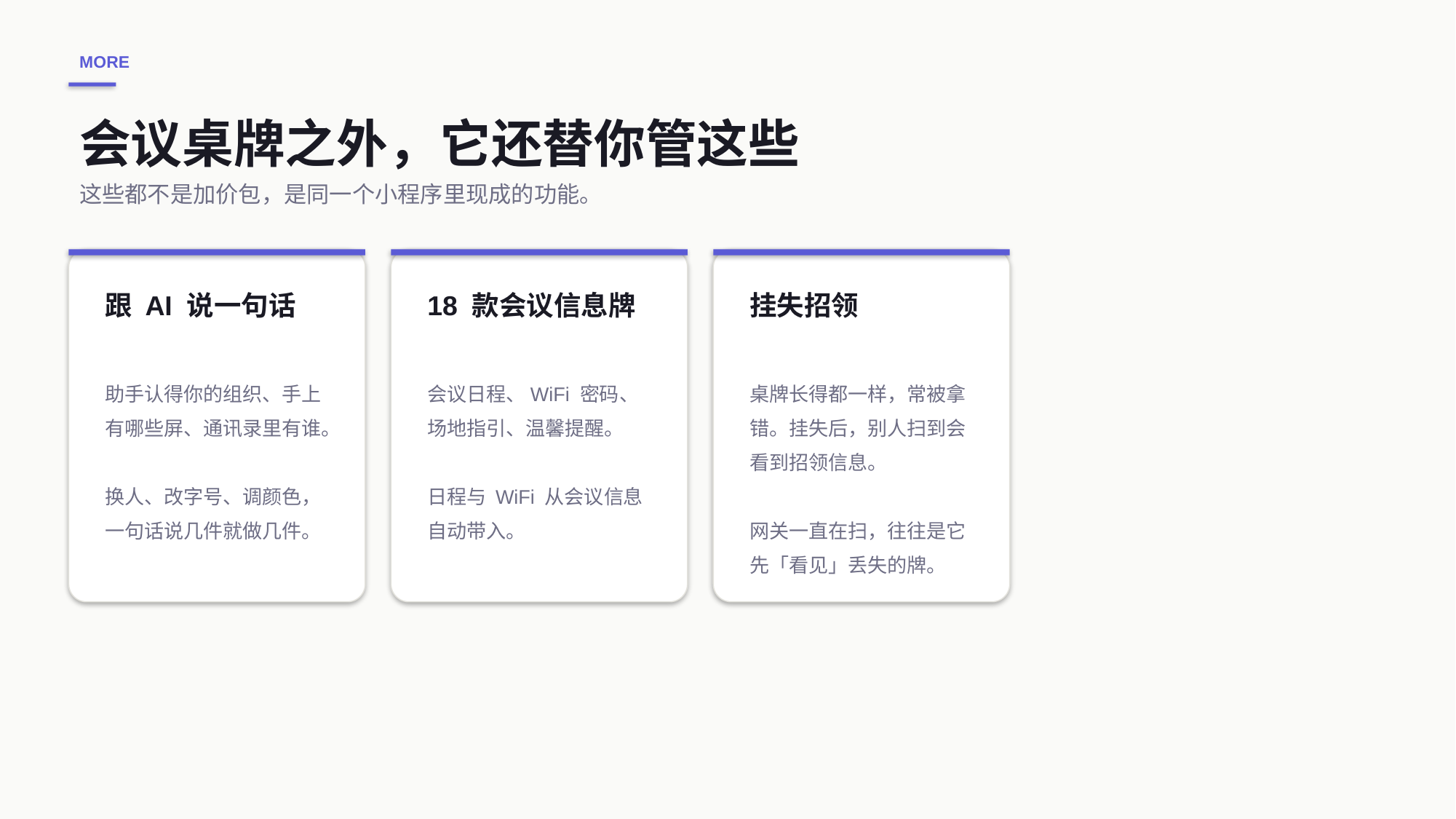

MORE

会议桌牌之外，它还替你管这些
这些都不是加价包，是同一个小程序里现成的功能。

跟 AI 说一句话
18 款会议信息牌
挂失招领
助手认得你的组织、手上有哪些屏、通讯录里有谁。

换人、改字号、调颜色，一句话说几件就做几件。
会议日程、WiFi 密码、场地指引、温馨提醒。

日程与 WiFi 从会议信息自动带入。
桌牌长得都一样，常被拿错。挂失后，别人扫到会看到招领信息。

网关一直在扫，往往是它先「看见」丢失的牌。